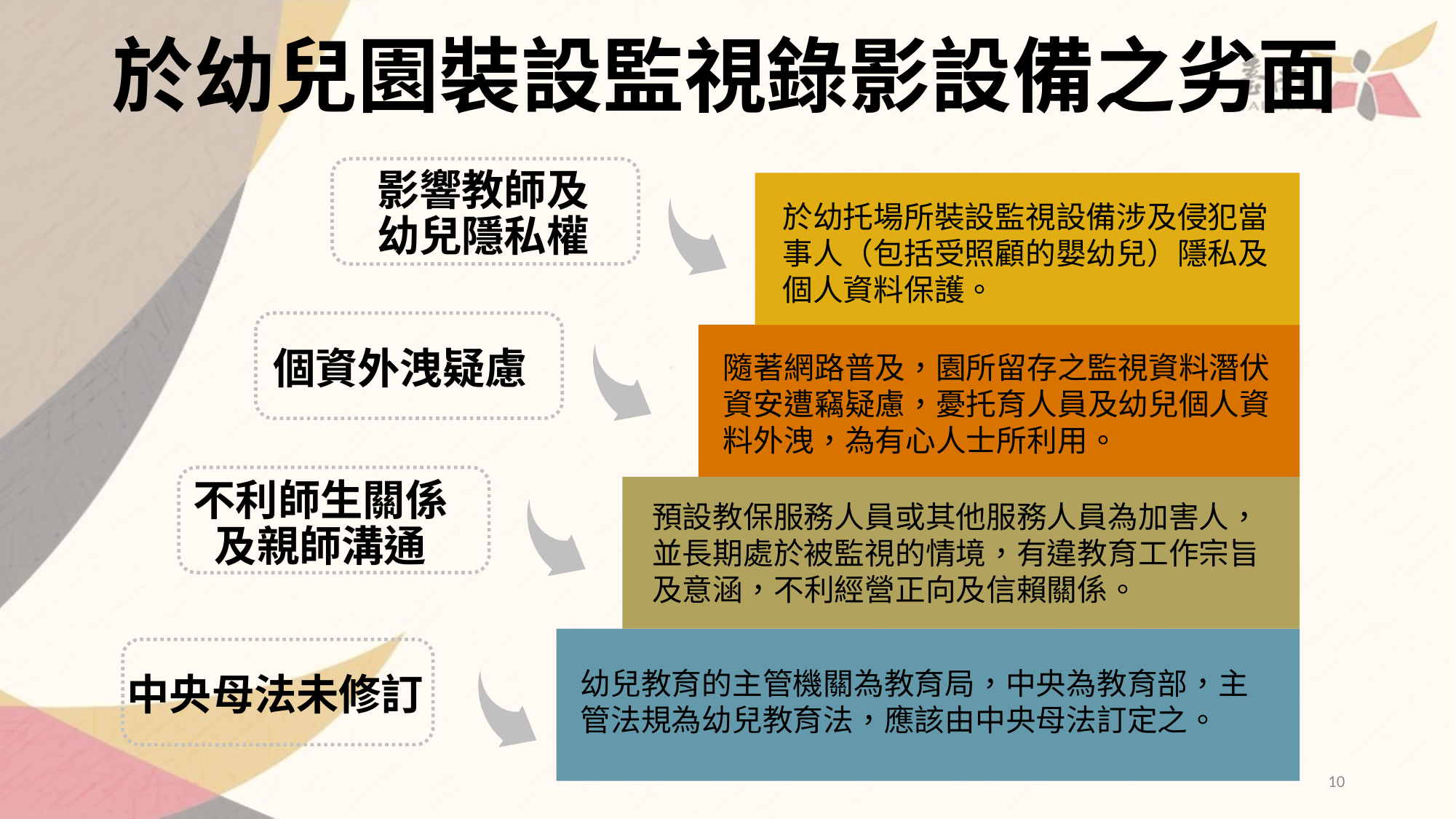

# 於幼兒園裝設監視錄影設備之劣面

影響教師及幼兒隱私權

於幼托場所裝設監視設備涉及侵犯當事人（包括受照顧的嬰幼兒）隱私及個人資料保護。

個資外洩疑慮
隨著網路普及，園所留存之監視資料潛伏資安遭竊疑慮，憂托育人員及幼兒個人資料外洩，為有心人士所利用。

不利師生關係
及親師溝通
預設教保服務人員或其他服務人員為加害人，並長期處於被監視的情境，有違教育工作宗旨及意涵，不利經營正向及信賴關係。

中央母法未修訂
幼兒教育的主管機關為教育局，中央為教育部，主管法規為幼兒教育法，應該由中央母法訂定之。
10